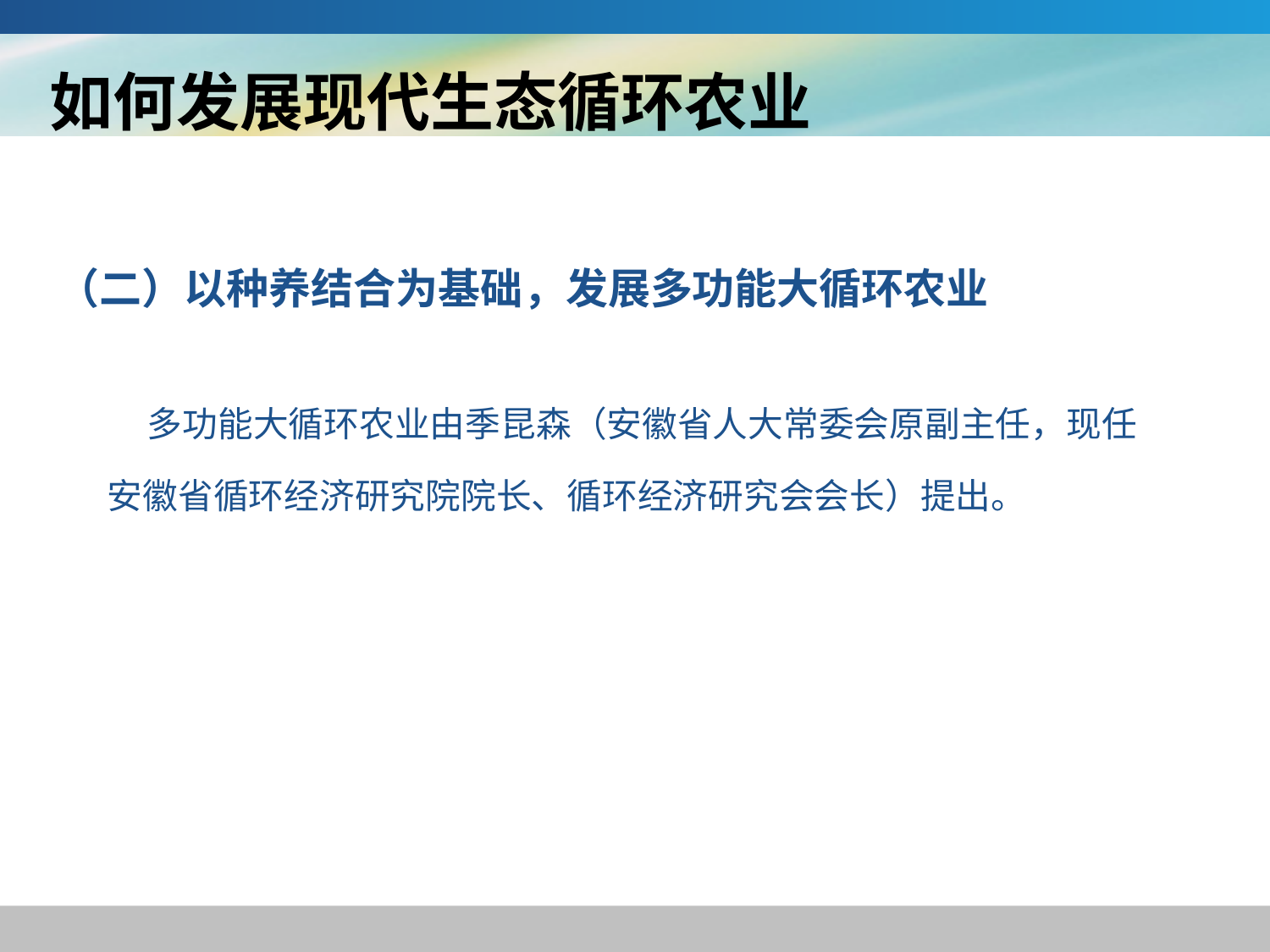

# 如何发展现代生态循环农业

（二）以种养结合为基础，发展多功能大循环农业
    多功能大循环农业由季昆森（安徽省人大常委会原副主任，现任安徽省循环经济研究院院长、循环经济研究会会长）提出。